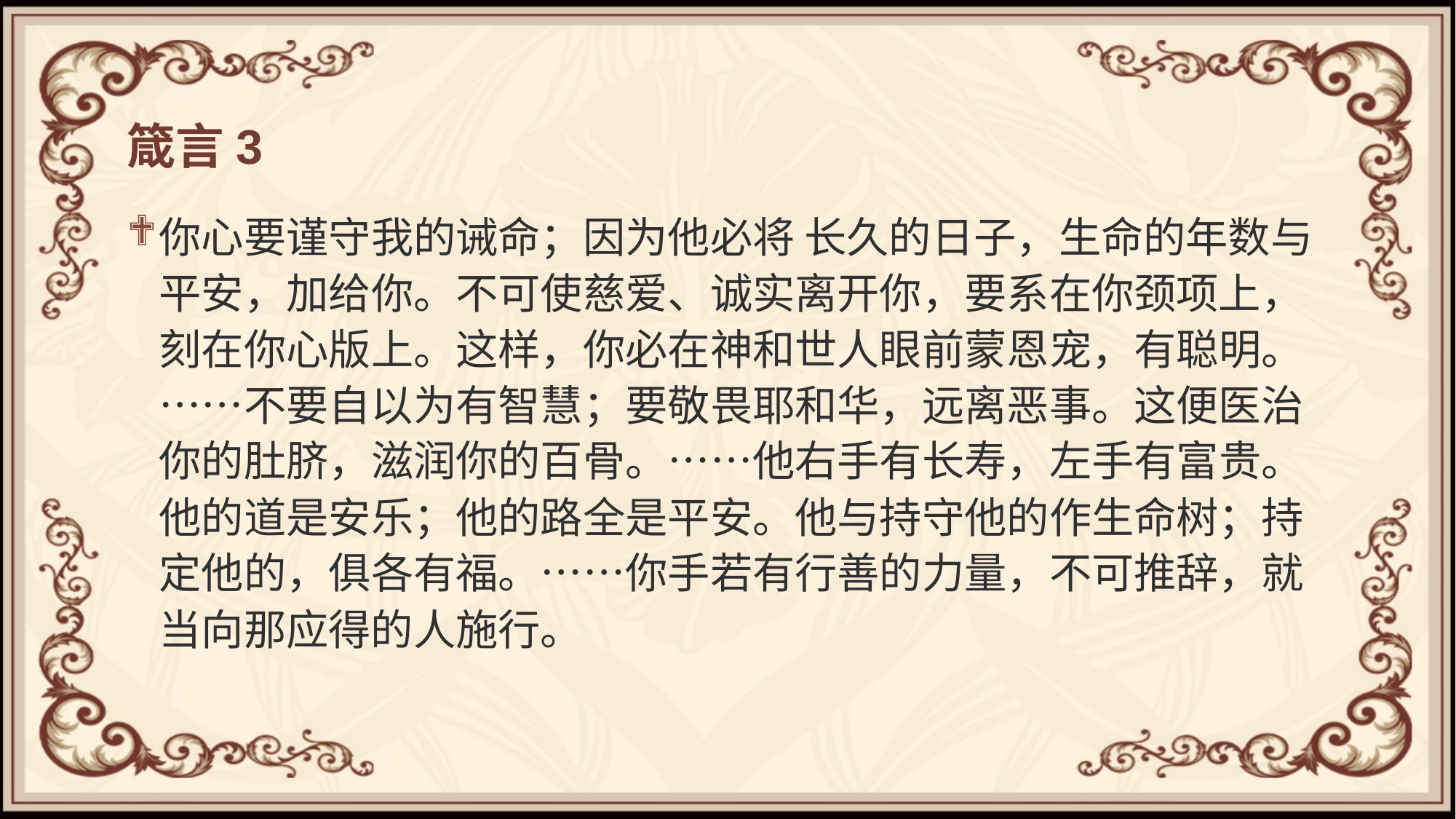

# 箴言3
你心要谨守我的诫命；因为他必将 长久的日子，生命的年数与平安，加给你。不可使慈爱、诚实离开你，要系在你颈项上，刻在你心版上。这样，你必在神和世人眼前蒙恩宠，有聪明。……不要自以为有智慧；要敬畏耶和华，远离恶事。这便医治你的肚脐，滋润你的百骨。……他右手有长寿，左手有富贵。他的道是安乐；他的路全是平安。他与持守他的作生命树；持定他的，俱各有福。……你手若有行善的力量，不可推辞，就当向那应得的人施行。